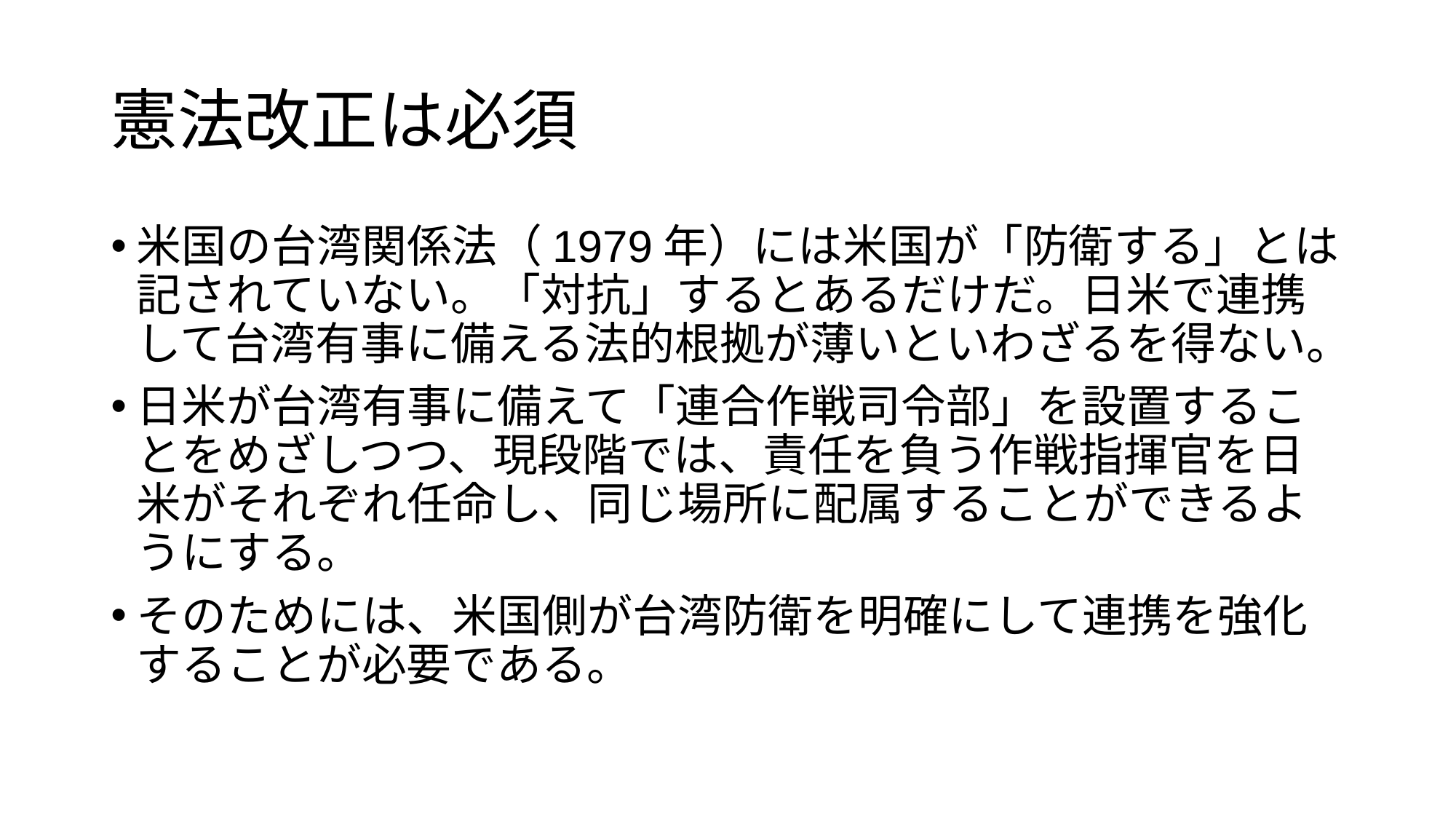

# 憲法改正は必須
米国の台湾関係法（1979年）には米国が「防衛する」とは記されていない。「対抗」するとあるだけだ。日米で連携して台湾有事に備える法的根拠が薄いといわざるを得ない。
日米が台湾有事に備えて「連合作戦司令部」を設置することをめざしつつ、現段階では、責任を負う作戦指揮官を日米がそれぞれ任命し、同じ場所に配属することができるようにする。
そのためには、米国側が台湾防衛を明確にして連携を強化することが必要である。